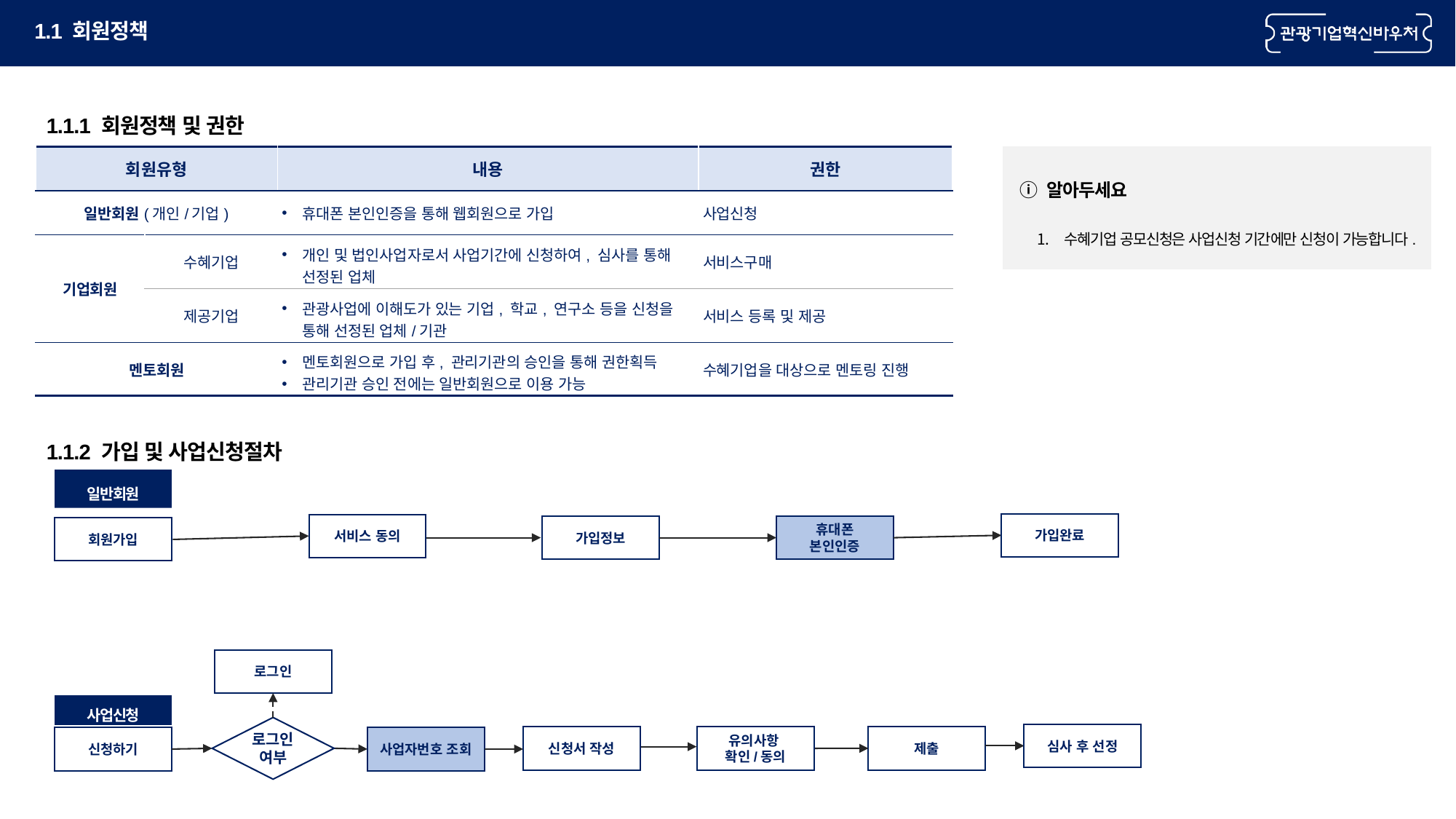

1.1 회원정책
1.1.1 회원정책 및 권한
| 회원유형 | 내용 | 내용 | 권한 |
| --- | --- | --- | --- |
| 일반회원(개인/기업) |  | 휴대폰 본인인증을 통해 웹회원으로 가입 | 사업신청 |
| 기업회원 | 수혜기업 | 개인 및 법인사업자로서 사업기간에 신청하여, 심사를 통해 선정된 업체 | 서비스구매 |
|  | 제공기업 | 관광사업에 이해도가 있는 기업, 학교, 연구소 등을 신청을 통해 선정된 업체/기관 | 서비스 등록 및 제공 |
| 멘토회원 |  | 멘토회원으로 가입 후, 관리기관의 승인을 통해 권한획득 관리기관 승인 전에는 일반회원으로 이용 가능 | 수혜기업을 대상으로 멘토링 진행 |
ⓘ 알아두세요
수혜기업 공모신청은 사업신청 기간에만 신청이 가능합니다.
1.1.2 가입 및 사업신청절차
일반회원
가입완료
서비스 동의
가입정보
휴대폰
본인인증
회원가입
로그인
사업신청
로그인
여부
심사 후 선정
신청서 작성
유의사항
확인/동의
제출
신청하기
사업자번호 조회